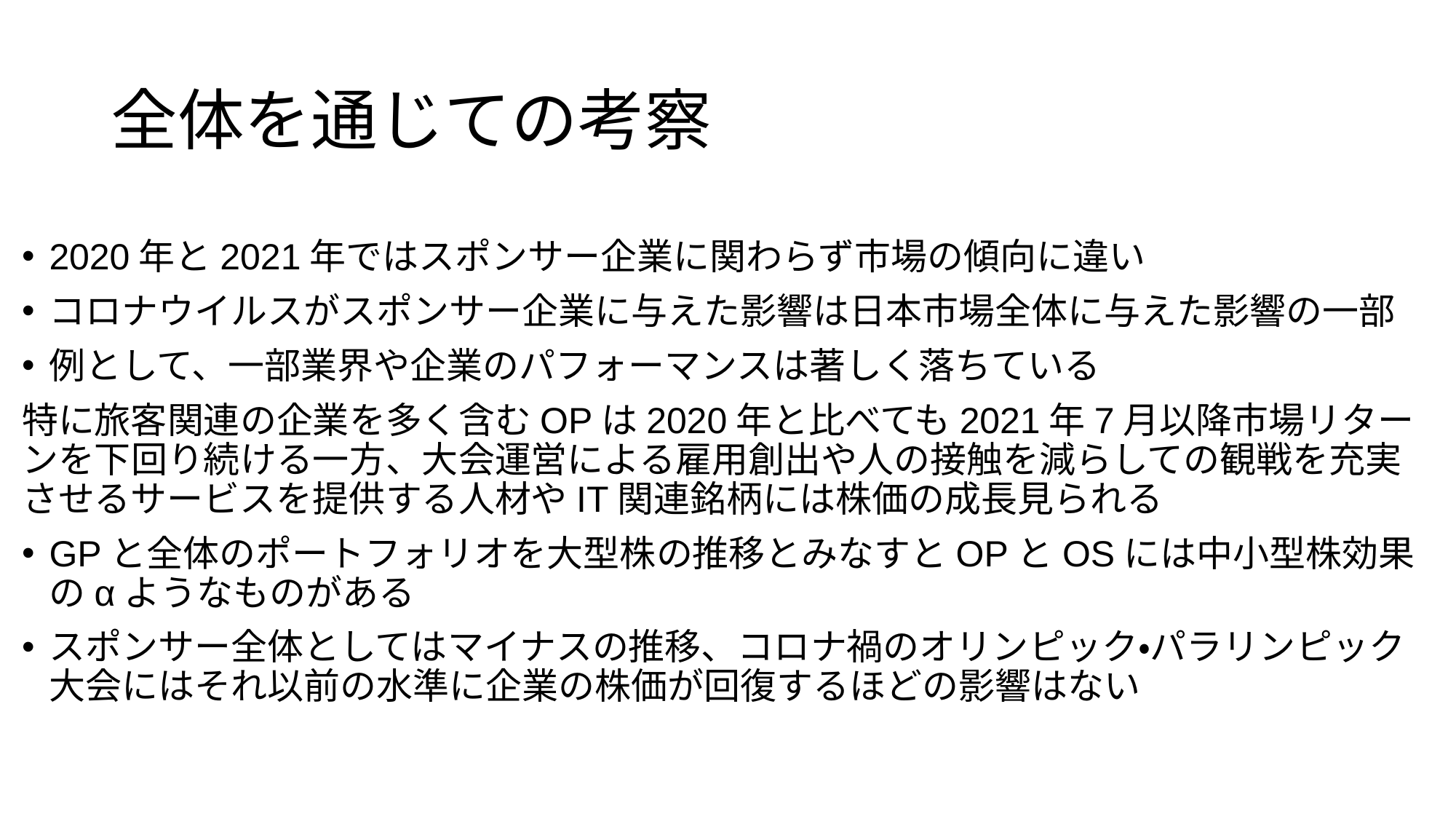

# 全体を通じての考察
2020年と2021年ではスポンサー企業に関わらず市場の傾向に違い
コロナウイルスがスポンサー企業に与えた影響は日本市場全体に与えた影響の一部
例として、一部業界や企業のパフォーマンスは著しく落ちている
特に旅客関連の企業を多く含むOPは2020年と比べても2021年7月以降市場リターンを下回り続ける一方、大会運営による雇用創出や人の接触を減らしての観戦を充実させるサービスを提供する人材やIT関連銘柄には株価の成長見られる
GPと全体のポートフォリオを大型株の推移とみなすとOPとOSには中小型株効果のαようなものがある
スポンサー全体としてはマイナスの推移、コロナ禍のオリンピック・パラリンピック大会にはそれ以前の水準に企業の株価が回復するほどの影響はない